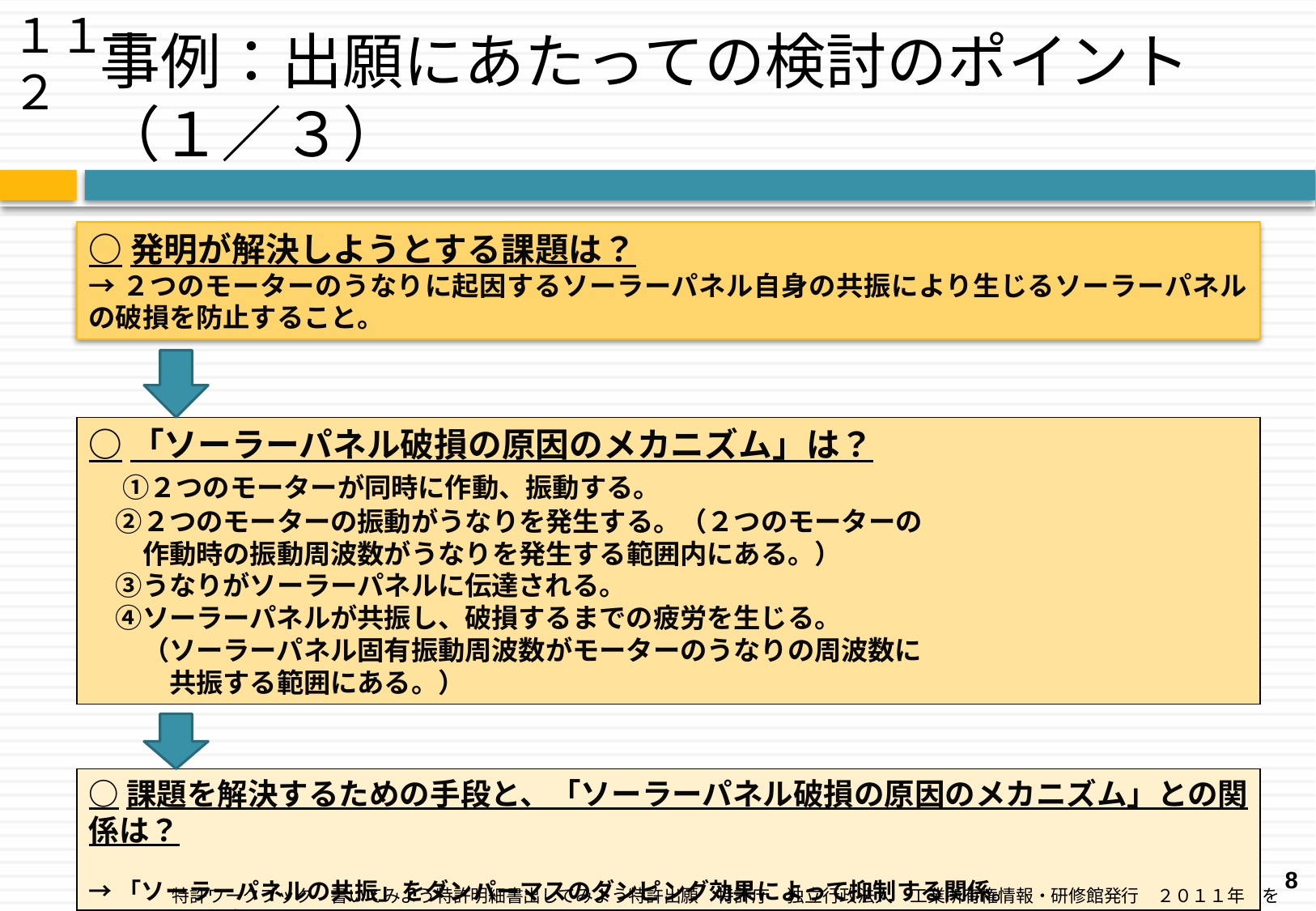

１１－２
# 事例：出願にあたっての検討のポイント（１／３）
○発明が解決しようとする課題は？
→２つのモーターのうなりに起因するソーラーパネル自身の共振により生じるソーラーパネルの破損を防止すること。

○「ソーラーパネル破損の原因のメカニズム」は？
　①２つのモーターが同時に作動、振動する。
　②２つのモーターの振動がうなりを発生する。（２つのモーターの
　　作動時の振動周波数がうなりを発生する範囲内にある。）
　③うなりがソーラーパネルに伝達される。
　④ソーラーパネルが共振し、破損するまでの疲労を生じる。
　　（ソーラーパネル固有振動周波数がモーターのうなりの周波数に
　　　共振する範囲にある。）

○課題を解決するための手段と、「ソーラーパネル破損の原因のメカニズム」との関係は？

→「ソーラーパネルの共振」をダンパーマスのダンピング効果によって抑制する関係。
8
特許ワークブック　書いてみよう特許明細書出してみよう特許出願　特許庁　独立行政法人　工業所有権情報・研修館発行　２０１１年　を元に作成